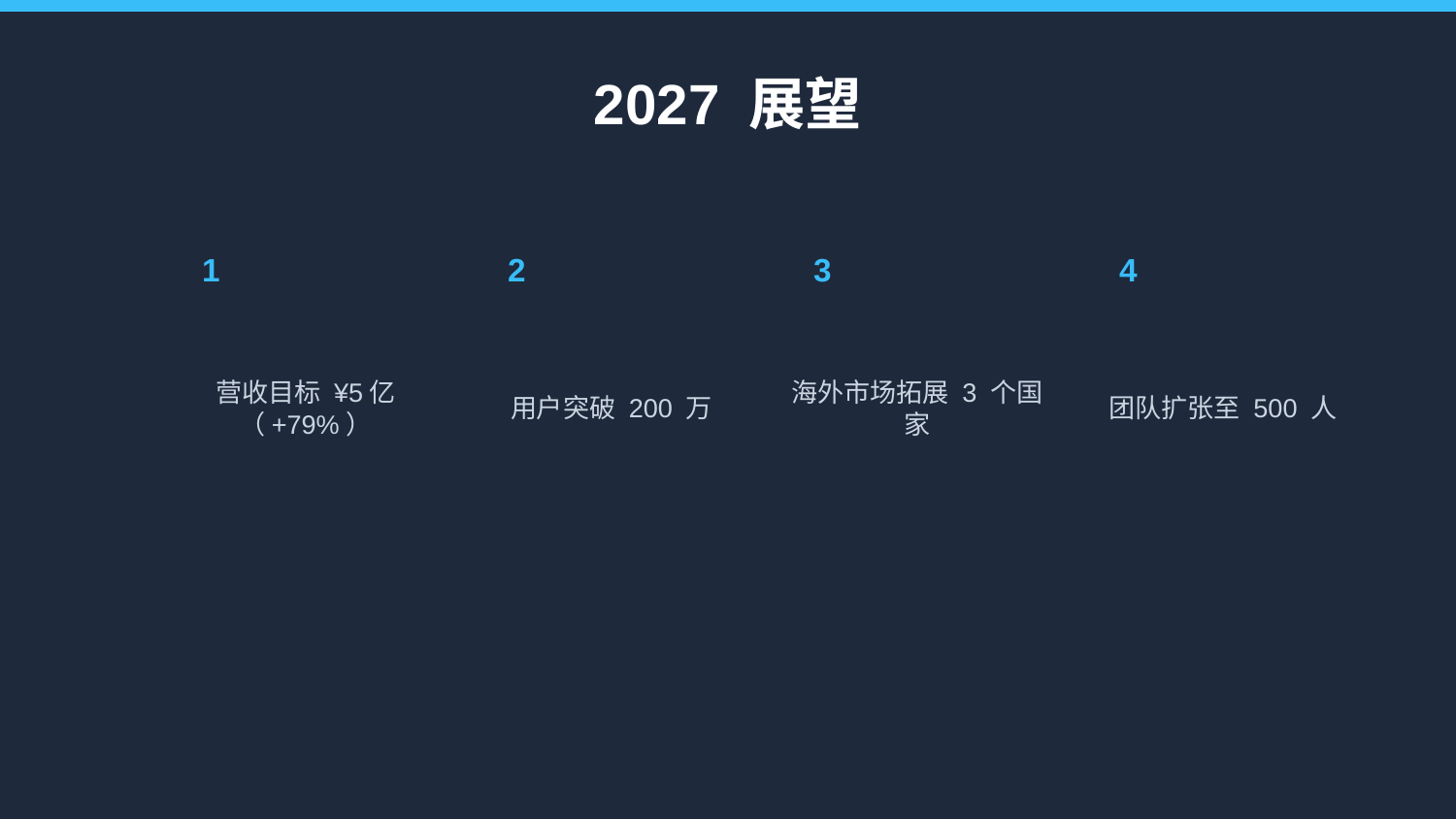

2027 展望
1
2
3
4
营收目标 ¥5亿（+79%）
用户突破 200 万
海外市场拓展 3 个国家
团队扩张至 500 人